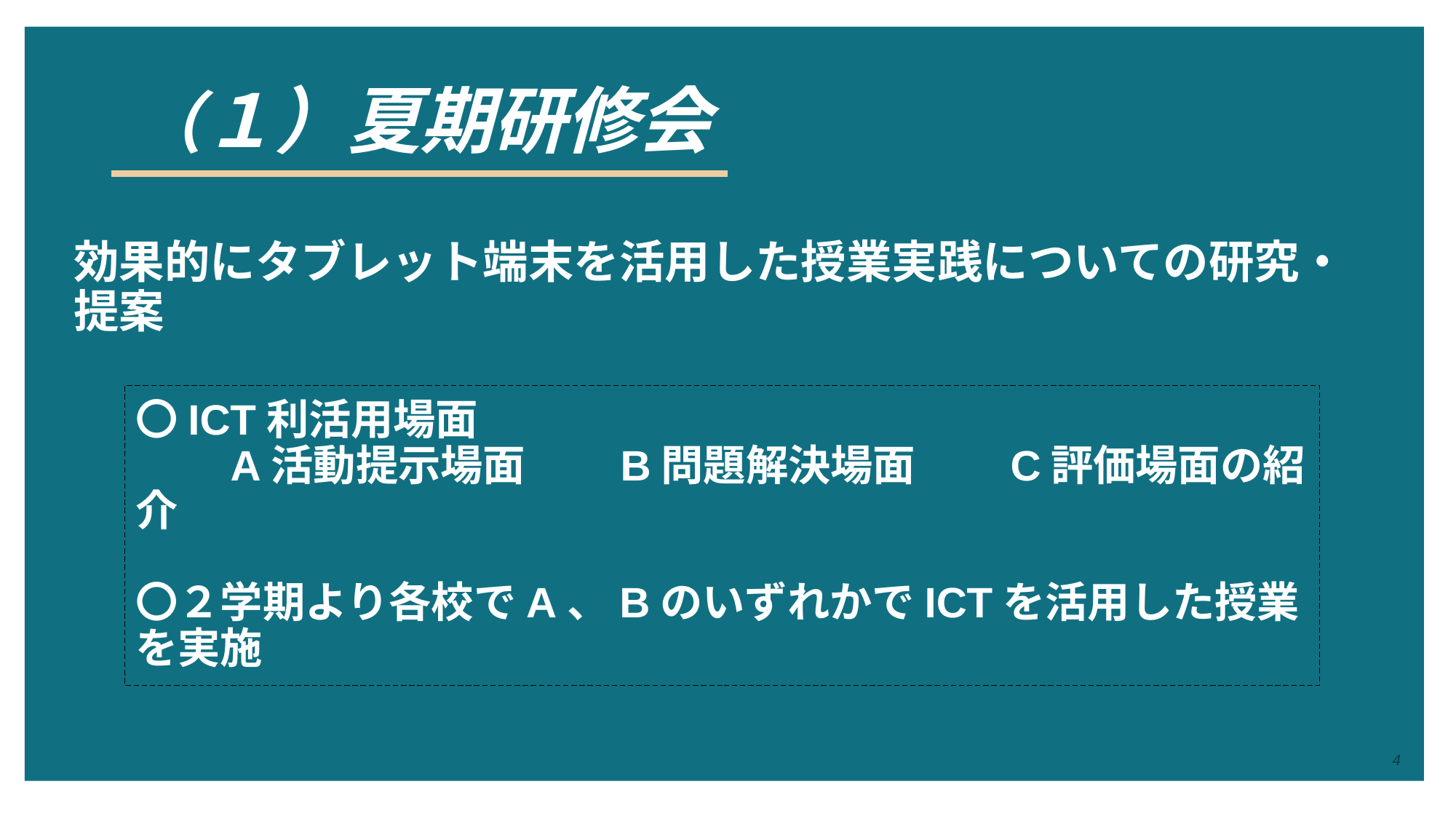

# （１）夏期研修会

効果的にタブレット端末を活用した授業実践についての研究・提案
〇ICT利活用場面
　　A活動提示場面　　B問題解決場面　　C評価場面の紹介

〇２学期より各校でA、BのいずれかでICTを活用した授業を実施
4